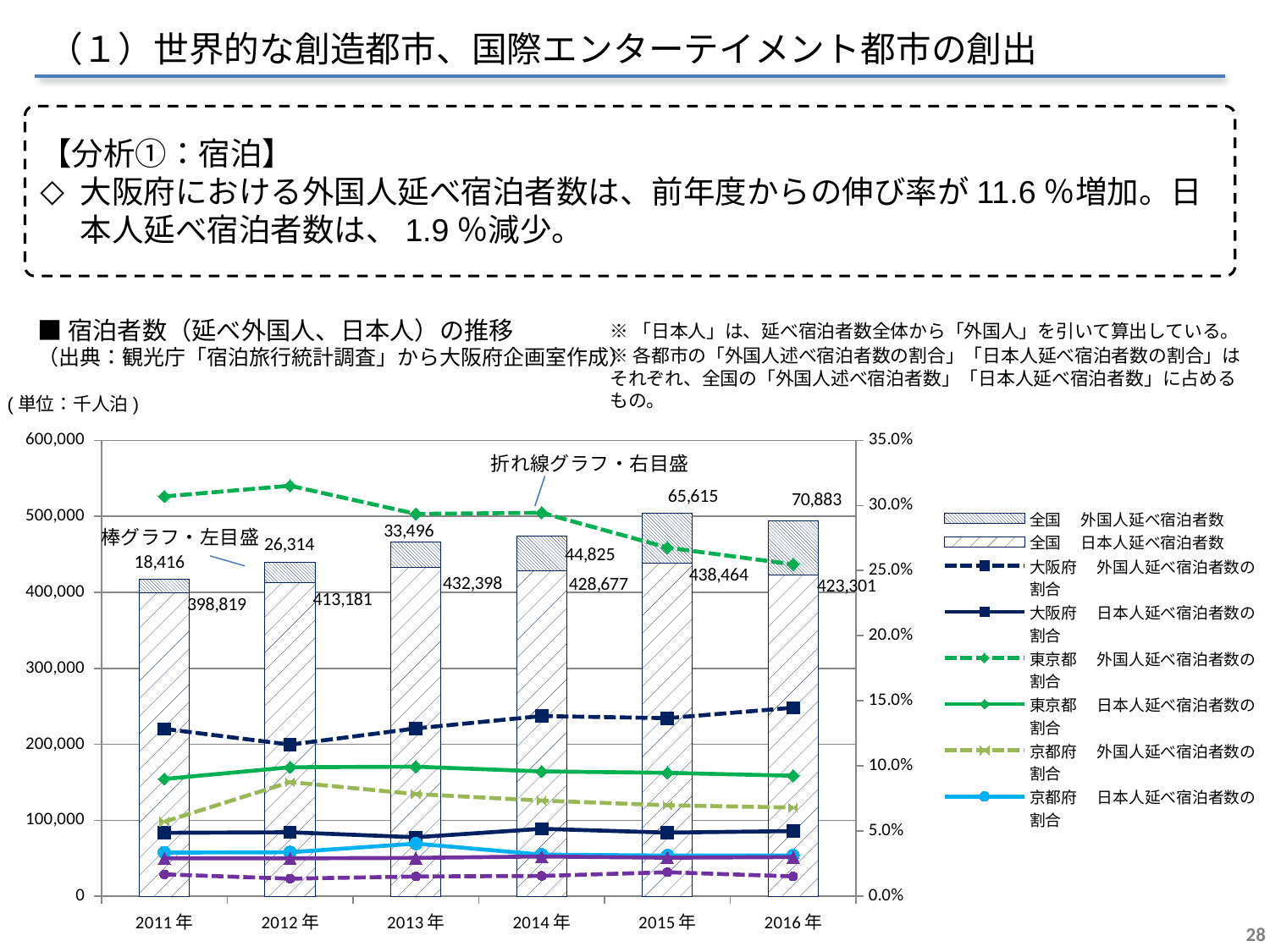

（１）世界的な創造都市、国際エンターテイメント都市の創出
【分析①：宿泊】
大阪府における外国人延べ宿泊者数は、前年度からの伸び率が11.6％増加。日本人延べ宿泊者数は、1.9％減少。
■宿泊者数（延べ外国人、日本人）の推移
（出典：観光庁「宿泊旅行統計調査」から大阪府企画室作成）
※「日本人」は、延べ宿泊者数全体から「外国人」を引いて算出している。
※各都市の「外国人述べ宿泊者数の割合」「日本人延べ宿泊者数の割合」はそれぞれ、全国の「外国人述べ宿泊者数」「日本人延べ宿泊者数」に占めるもの。
(単位：千人泊)

### Chart

| Category | 全国 　日本人延べ宿泊者数 | 全国 　外国人延べ宿泊者数 | 大阪府 　外国人延べ宿泊者数の割合 | 大阪府 　日本人延べ宿泊者数の割合 | 東京都 　外国人延べ宿泊者数の割合 | 東京都 　日本人延べ宿泊者数の割合 | 京都府 　外国人延べ宿泊者数の割合 | 京都府 　日本人延べ宿泊者数の割合 | 兵庫県 　外国人延べ宿泊者数の割合 | 兵庫県 　日本人延べ宿泊者数の割合 |
|---|---|---|---|---|---|---|---|---|---|---|
| 2011年 | 398818.76 | 18415.69 | 0.12844427767843616 | 0.04864174393401153 | 0.30690188638058097 | 0.08995692680053466 | 0.05716538451722417 | 0.033479794180193534 | 0.016782428461817073 | 0.02904457152416802 |
| 2012年 | 413180.78 | 26314.34 | 0.11631870683437243 | 0.049089335665613486 | 0.31510347589945253 | 0.09898362164861588 | 0.08760128507878215 | 0.03372756109323381 | 0.013446280621136612 | 0.02904125888914775 |
| 2013年 | 432397.64 | 33495.73 | 0.12880746292139325 | 0.04525216650118627 | 0.2934986041504395 | 0.09942956672936512 | 0.07839446998169618 | 0.04038326851182629 | 0.01513715330282397 | 0.02941516979602386 |
| 2014年 | 428677.35 | 44824.6 | 0.13832047581015783 | 0.051715095280868005 | 0.2943754099311539 | 0.09579120520363392 | 0.07341972934504715 | 0.031948853840773256 | 0.015569798726592095 | 0.03046883629377666 |
| 2015年 | 438463.77 | 65614.6 | 0.13664138773992374 | 0.0488077042260527 | 0.2676323562134037 | 0.09471097235696349 | 0.0697812681933594 | 0.031191539497094595 | 0.01839560097905039 | 0.029550674164024997 |
| 2016年 | 423301.02 | 70883.42 | 0.14467882616273312 | 0.04999586346378281 | 0.2547690277923949 | 0.09245505716003236 | 0.06805188011526532 | 0.031222887202114465 | 0.015226550863375383 | 0.030061822199247242 |
28